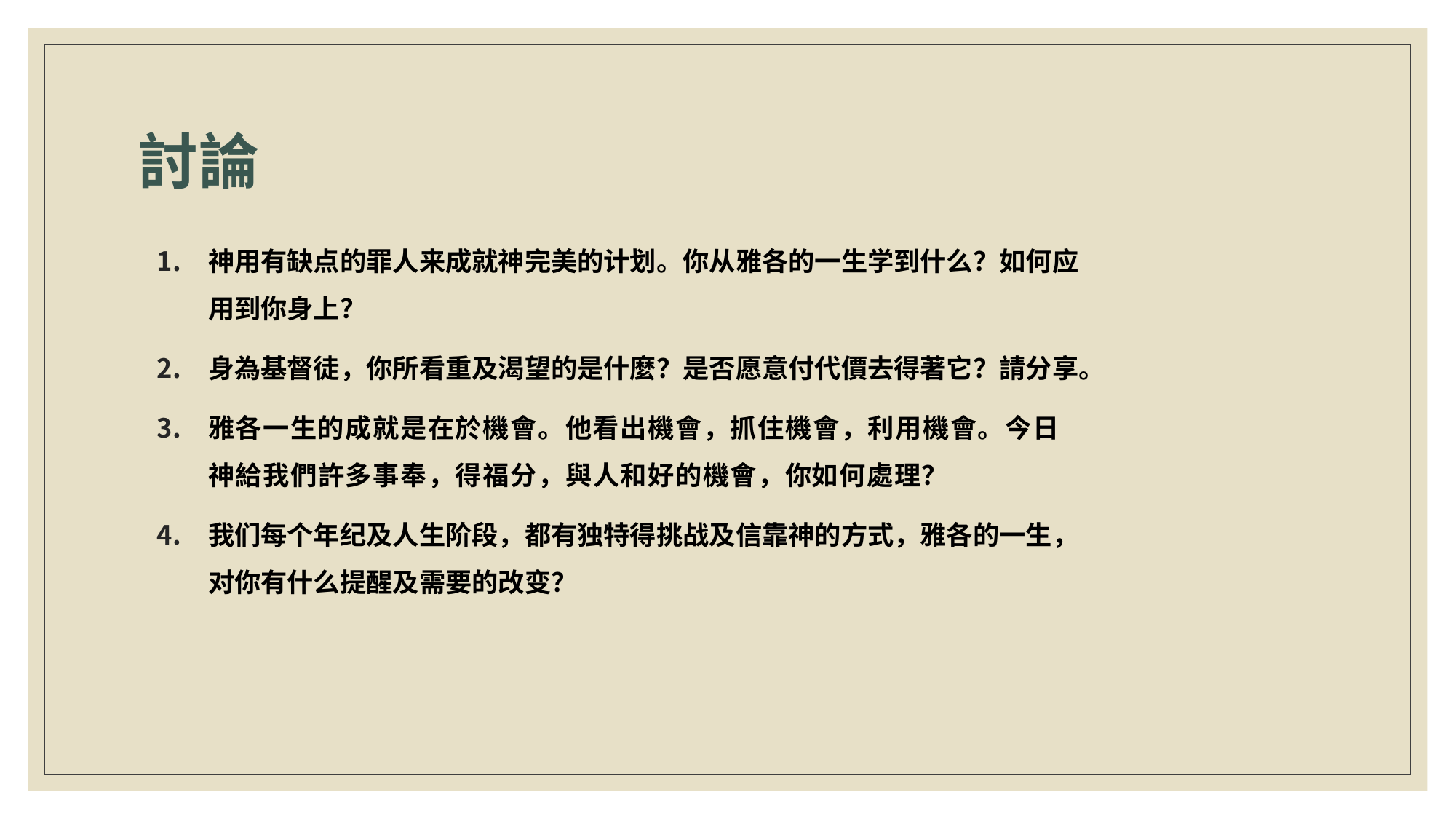

# 討論
神用有缺点的罪人来成就神完美的计划。你从雅各的一生学到什么？如何应用到你身上？
身為基督徒，你所看重及渴望的是什麼？是否愿意付代價去得著它？請分享。
雅各一生的成就是在於機會。他看出機會，抓住機會，利用機會。今日神給我們許多事奉，得福分，與人和好的機會，你如何處理？
我们每个年纪及人生阶段，都有独特得挑战及信靠神的方式，雅各的一生，对你有什么提醒及需要的改变？